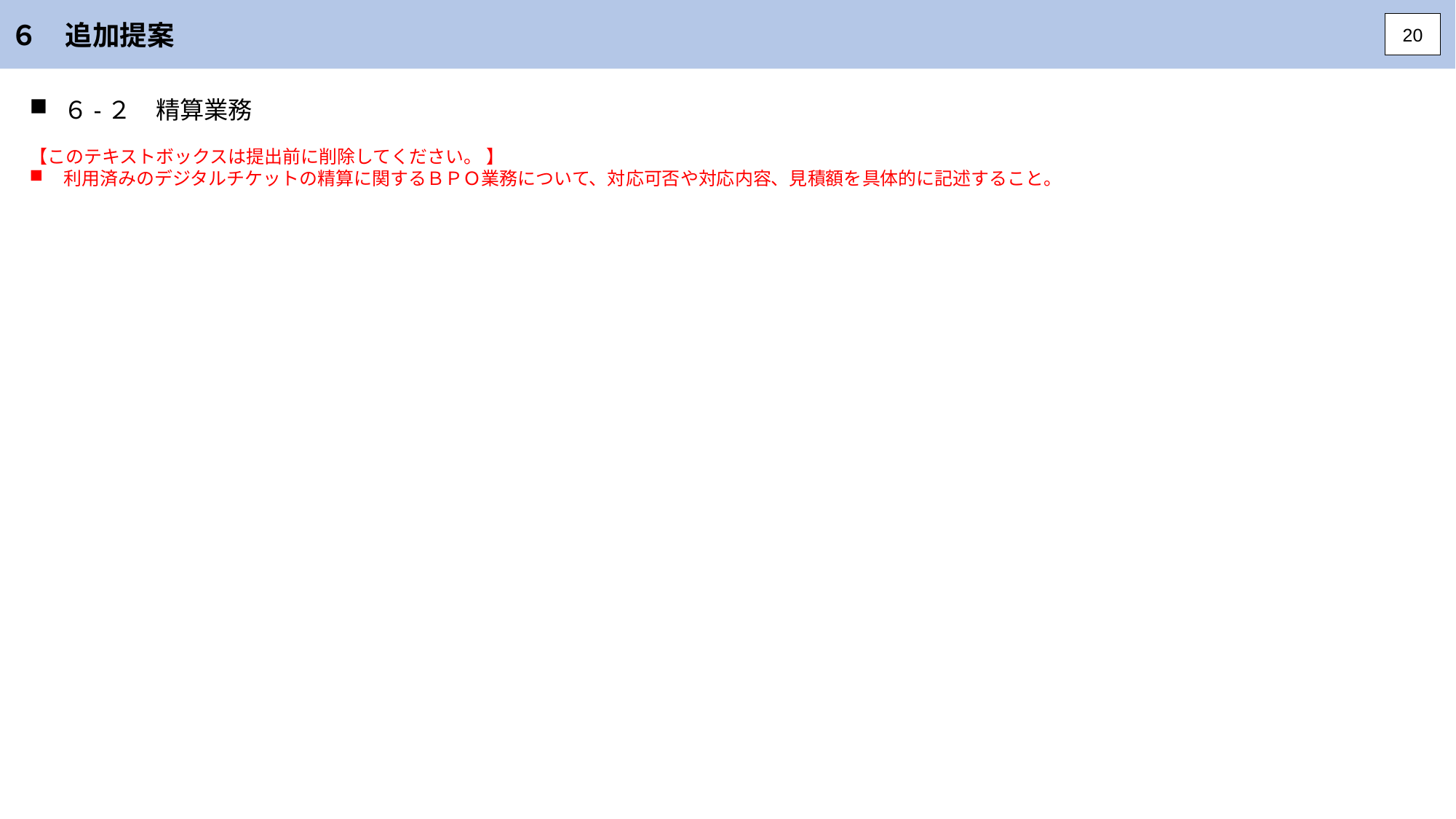

６　追加提案
20
６-２　精算業務
【このテキストボックスは提出前に削除してください。 】
利用済みのデジタルチケットの精算に関するＢＰＯ業務について、対応可否や対応内容、見積額を具体的に記述すること。